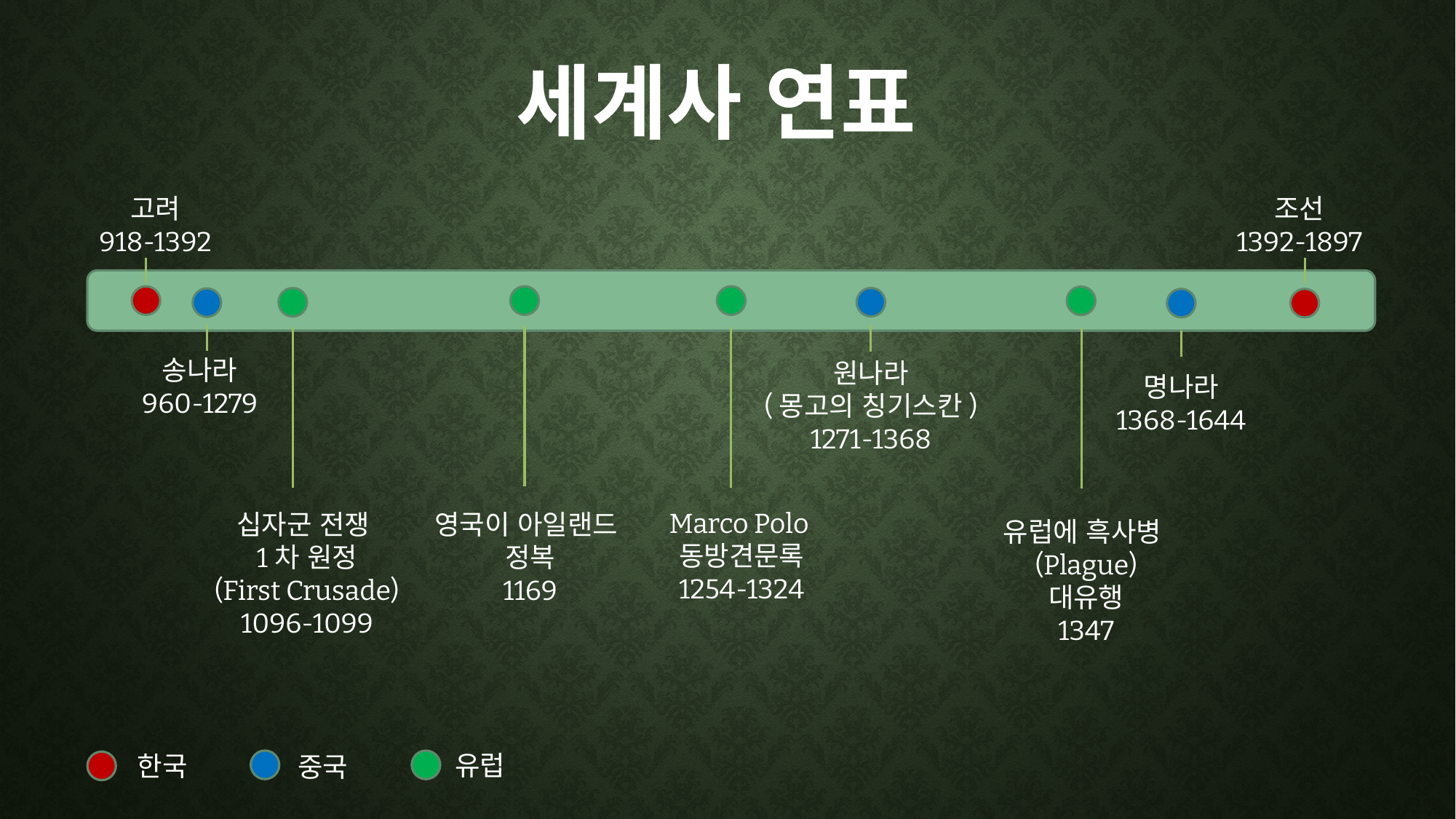

# 세계사 연표
고려
918-1392
조선
1392-1897

송나라
960-1279
원나라
(몽고의 칭기스칸)
1271-1368
명나라
1368-1644
Marco Polo
동방견문록
1254-1324
십자군 전쟁
1차 원정
(First Crusade)
1096-1099
영국이 아일랜드
정복
1169
유럽에 흑사병
(Plague)
대유행
1347
유럽
한국
중국